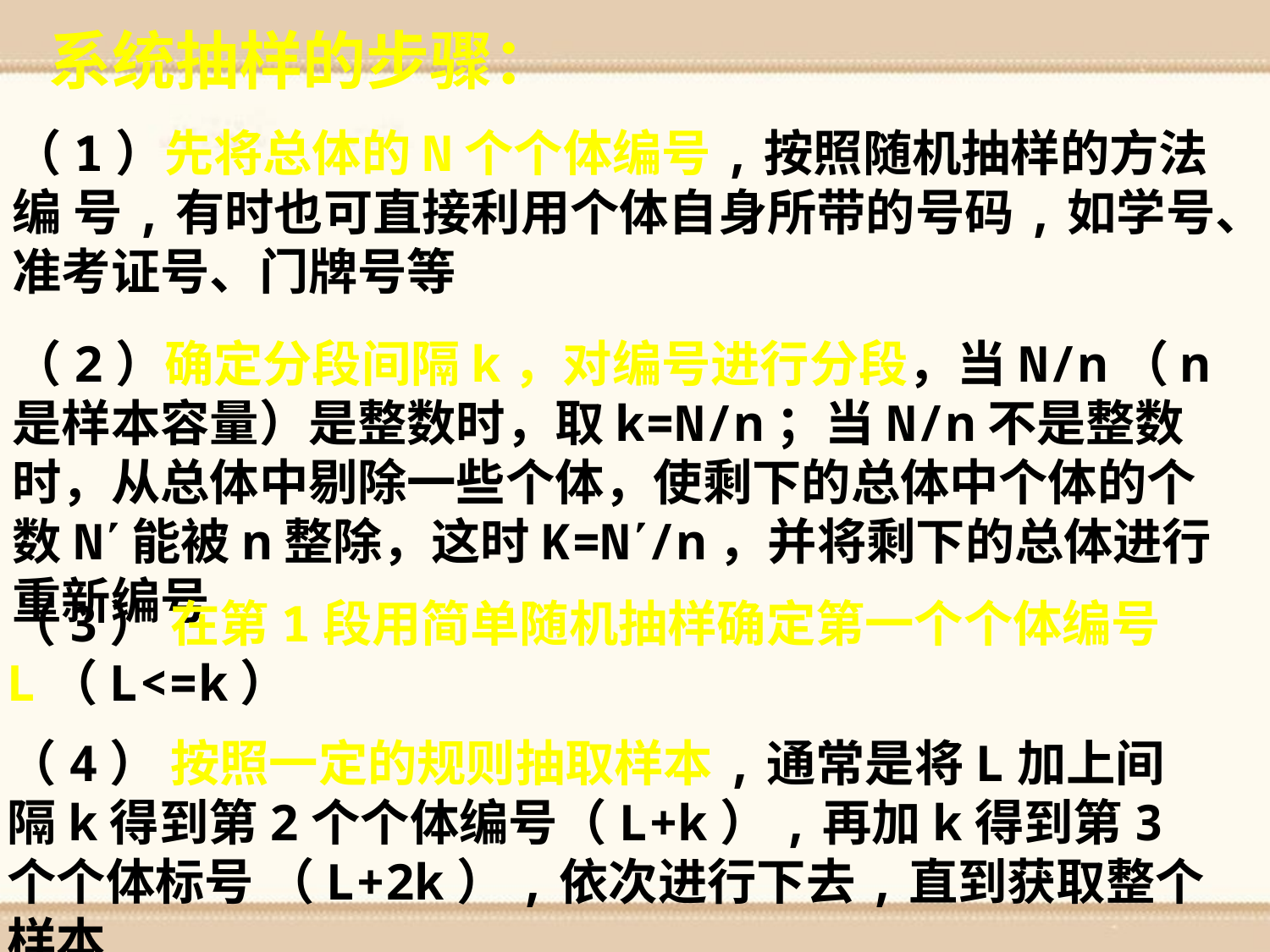

系统抽样的步骤：
（1）先将总体的N个个体编号,按照随机抽样的方法编 号,有时也可直接利用个体自身所带的号码,如学号、准考证号、门牌号等
（2）确定分段间隔k，对编号进行分段，当N/n（n是样本容量）是整数时，取k=N/n；当N/n不是整数时，从总体中剔除一些个体，使剩下的总体中个体的个数N΄能被n整除，这时K=N΄/n，并将剩下的总体进行重新编号
（3） 在第1段用简单随机抽样确定第一个个体编号L（L<=k）
（4） 按照一定的规则抽取样本,通常是将L加上间隔k得到第2个个体编号（L+k）,再加k得到第3个个体标号 （L+2k）,依次进行下去,直到获取整个样本